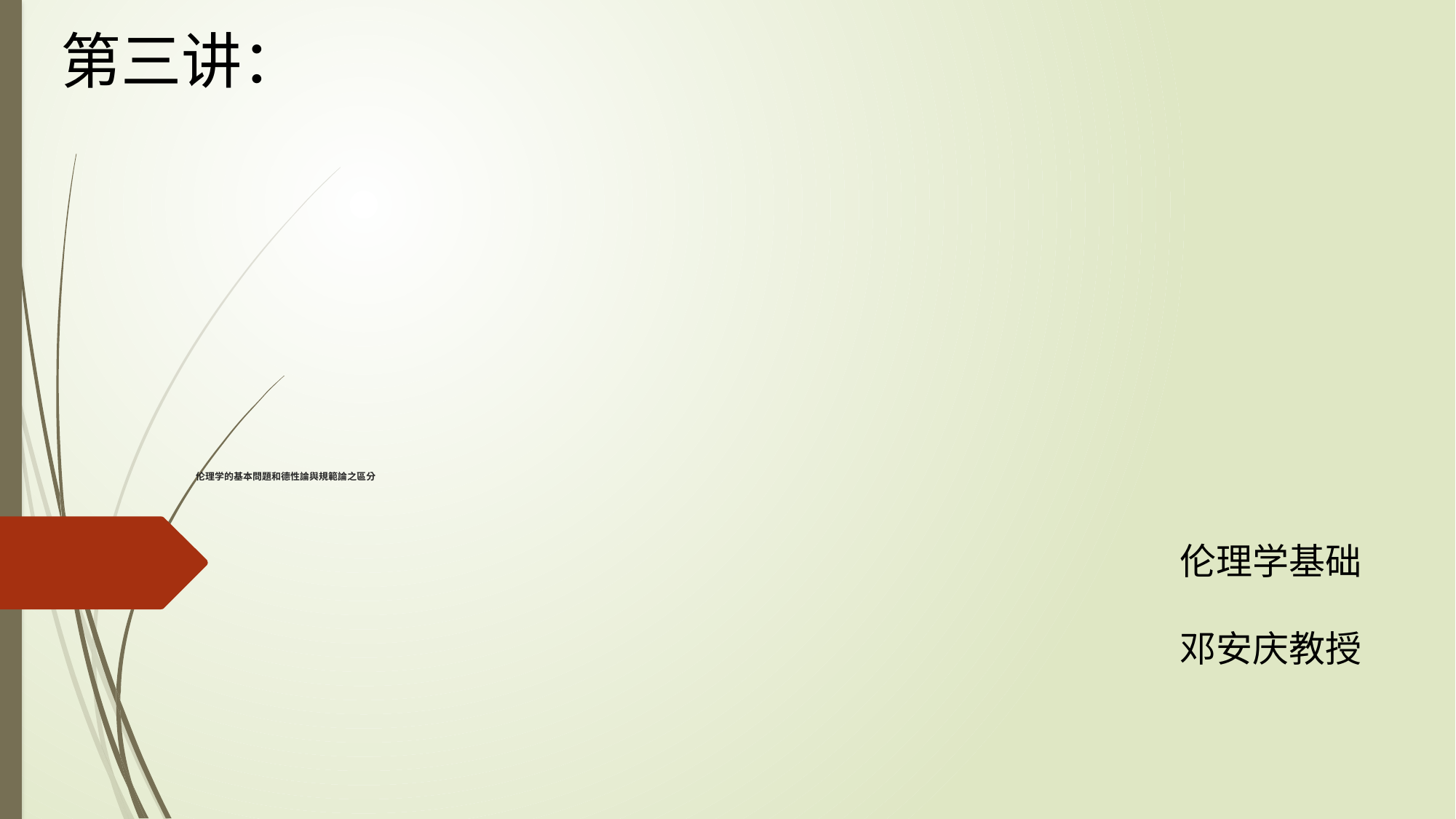

第三讲：
# 伦理学的基本問題和德性論與規範論之區分
伦理学基础

邓安庆教授